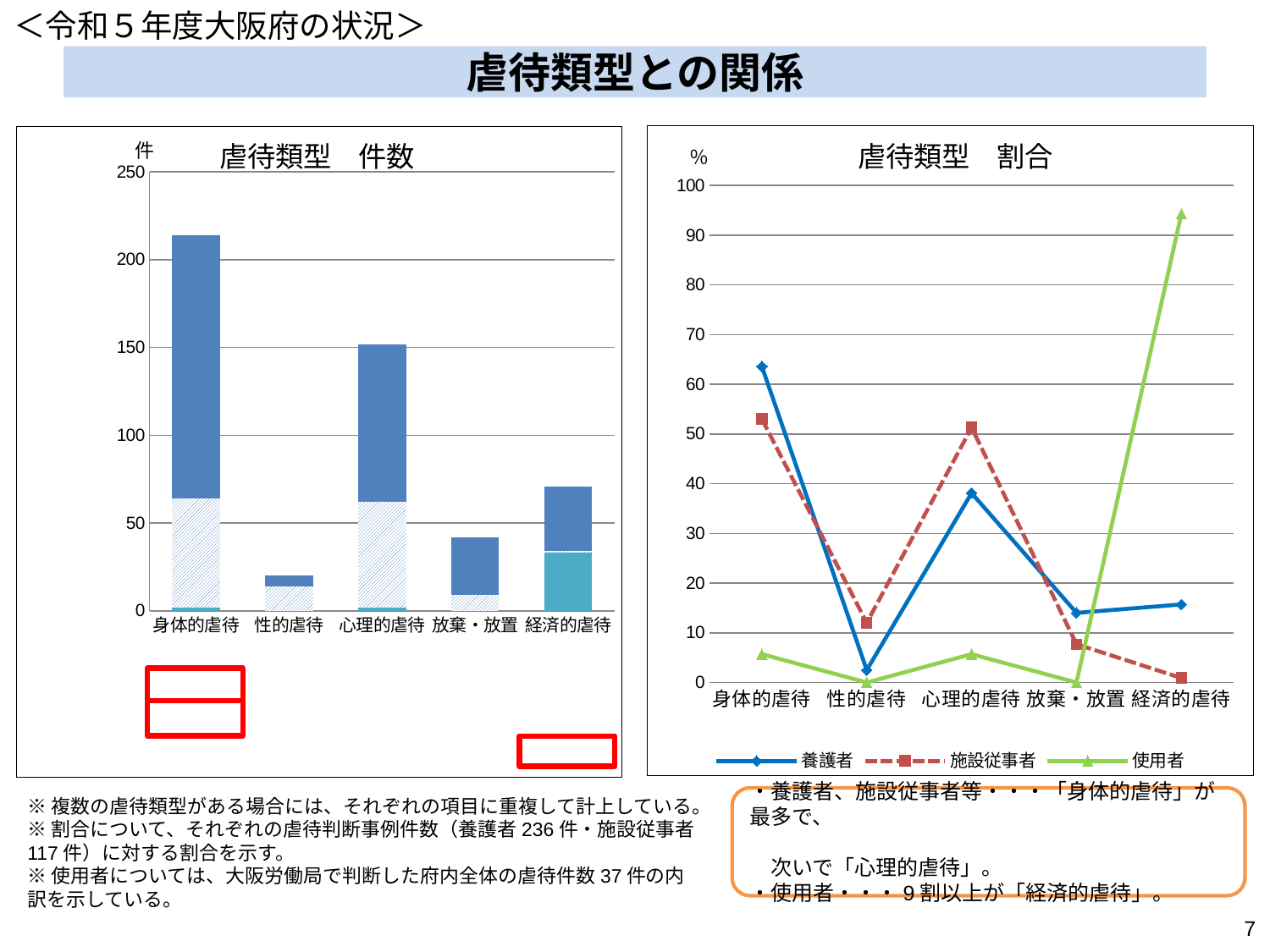

＜令和５年度大阪府の状況＞
# 虐待類型との関係

### Chart: 虐待類型　割合

| Category | 養護者 | 施設従事者 | 使用者 |
|---|---|---|---|
| 身体的虐待 | 63.6 | 53.0 | 5.7 |
| 性的虐待 | 2.5 | 12.0 | 0.0 |
| 心理的虐待 | 38.1 | 51.3 | 5.7 |
| 放棄・放置 | 14.0 | 7.7 | 0.0 |
| 経済的虐待 | 15.7 | 0.9 | 94.3 |

### Chart: 虐待類型　件数

| Category | 使用者 | 施設従事者 | 養護者 |
|---|---|---|---|
| 身体的虐待 | 2.0 | 62.0 | 150.0 |
| 性的虐待 | 0.0 | 14.0 | 6.0 |
| 心理的虐待 | 2.0 | 60.0 | 90.0 |
| 放棄・放置 | 0.0 | 9.0 | 33.0 |
| 経済的虐待 | 33.0 | 1.0 | 37.0 |

※複数の虐待類型がある場合には、それぞれの項目に重複して計上している。
※割合について、それぞれの虐待判断事例件数（養護者236件・施設従事者117件）に対する割合を示す。
※使用者については、大阪労働局で判断した府内全体の虐待件数37件の内訳を示している。
・養護者、施設従事者等・・・「身体的虐待」が最多で、
　　　　　　　　　　　　　　　　　　　　　　　次いで「心理的虐待」。
・使用者・・・9割以上が「経済的虐待」。
7